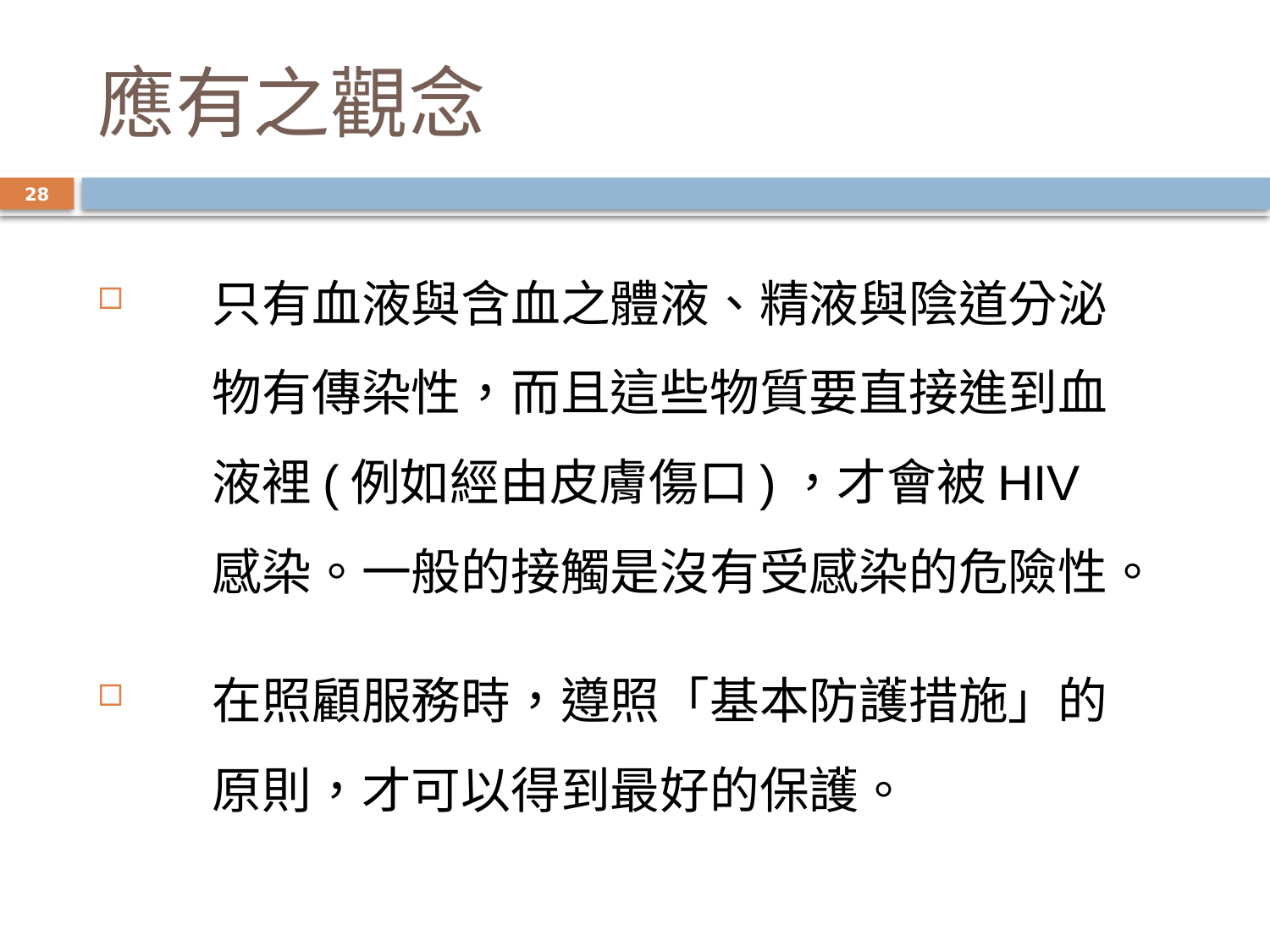

# 應有之觀念
28
只有血液與含血之體液、精液與陰道分泌物有傳染性，而且這些物質要直接進到血液裡(例如經由皮膚傷口)，才會被HIV感染。一般的接觸是沒有受感染的危險性。
在照顧服務時，遵照「基本防護措施」的原則，才可以得到最好的保護。